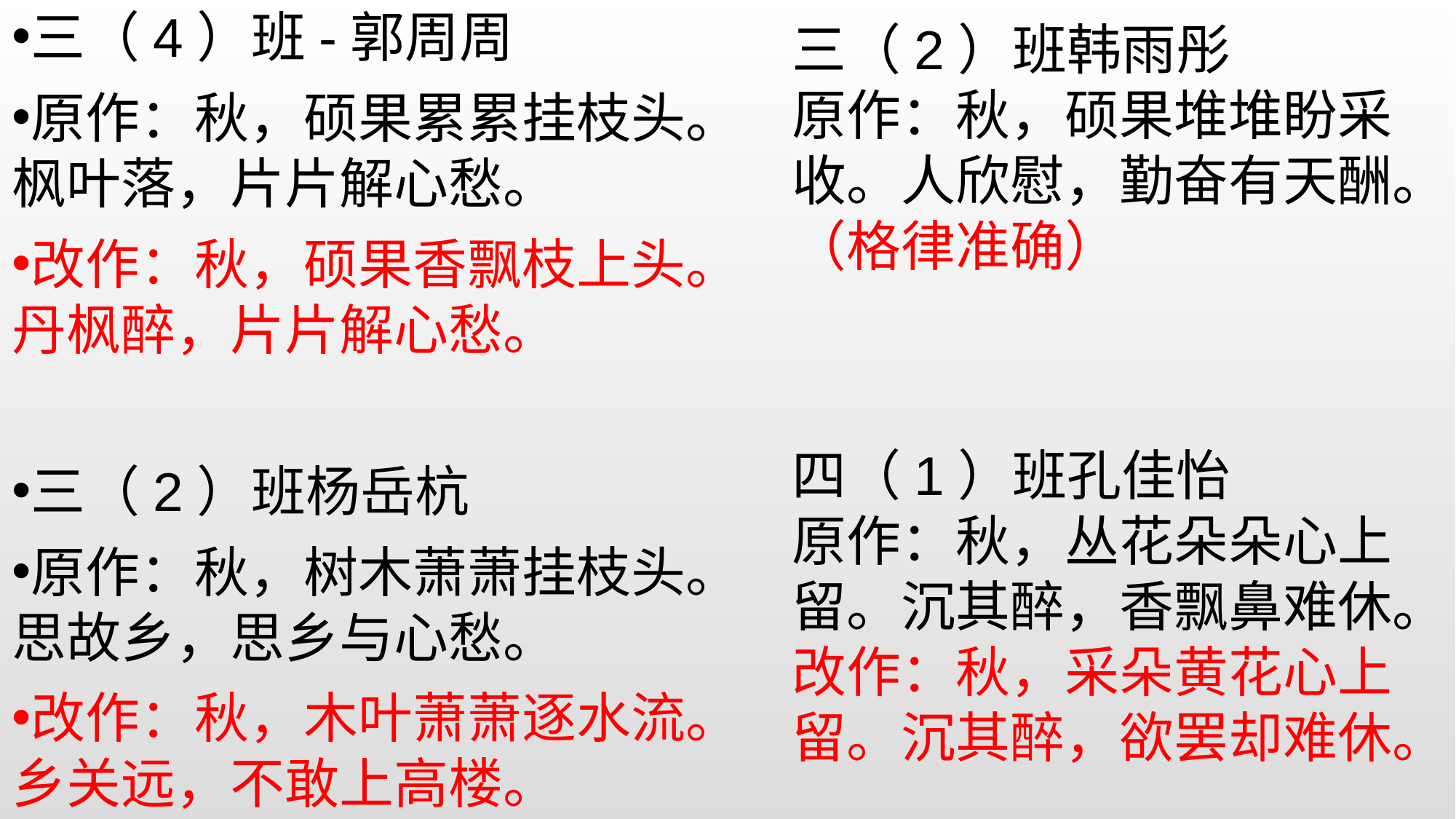

三（4）班-郭周周
原作：秋，硕果累累挂枝头。枫叶落，片片解心愁。
改作：秋，硕果香飘枝上头。丹枫醉，片片解心愁。

三（2）班杨岳杭
原作：秋，树木萧萧挂枝头。思故乡，思乡与心愁。
改作：秋，木叶萧萧逐水流。乡关远，不敢上高楼。

三（2）班韩雨彤
原作：秋，硕果堆堆盼采收。人欣慰，勤奋有天酬。（格律准确）

四（1）班孔佳怡
原作：秋，丛花朵朵心上留。沉其醉，香飘鼻难休。
改作：秋，采朵黄花心上留。沉其醉，欲罢却难休。